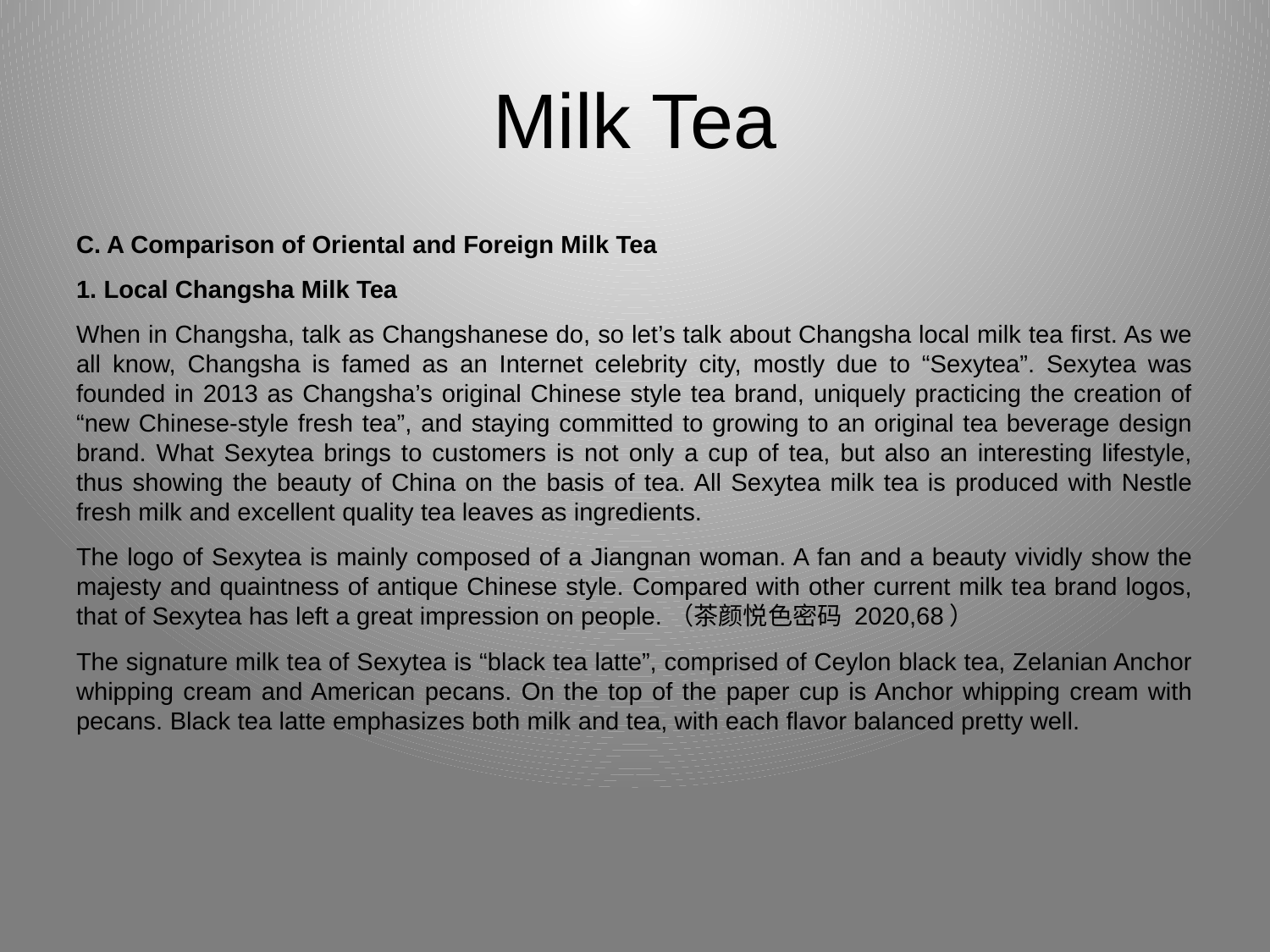

# Milk Tea
C. A Comparison of Oriental and Foreign Milk Tea
1. Local Changsha Milk Tea
When in Changsha, talk as Changshanese do, so let’s talk about Changsha local milk tea first. As we all know, Changsha is famed as an Internet celebrity city, mostly due to “Sexytea”. Sexytea was founded in 2013 as Changsha’s original Chinese style tea brand, uniquely practicing the creation of “new Chinese-style fresh tea”, and staying committed to growing to an original tea beverage design brand. What Sexytea brings to customers is not only a cup of tea, but also an interesting lifestyle, thus showing the beauty of China on the basis of tea. All Sexytea milk tea is produced with Nestle fresh milk and excellent quality tea leaves as ingredients.
The logo of Sexytea is mainly composed of a Jiangnan woman. A fan and a beauty vividly show the majesty and quaintness of antique Chinese style. Compared with other current milk tea brand logos, that of Sexytea has left a great impression on people.（茶颜悦色密码 2020,68）
The signature milk tea of Sexytea is “black tea latte”, comprised of Ceylon black tea, Zelanian Anchor whipping cream and American pecans. On the top of the paper cup is Anchor whipping cream with pecans. Black tea latte emphasizes both milk and tea, with each flavor balanced pretty well.